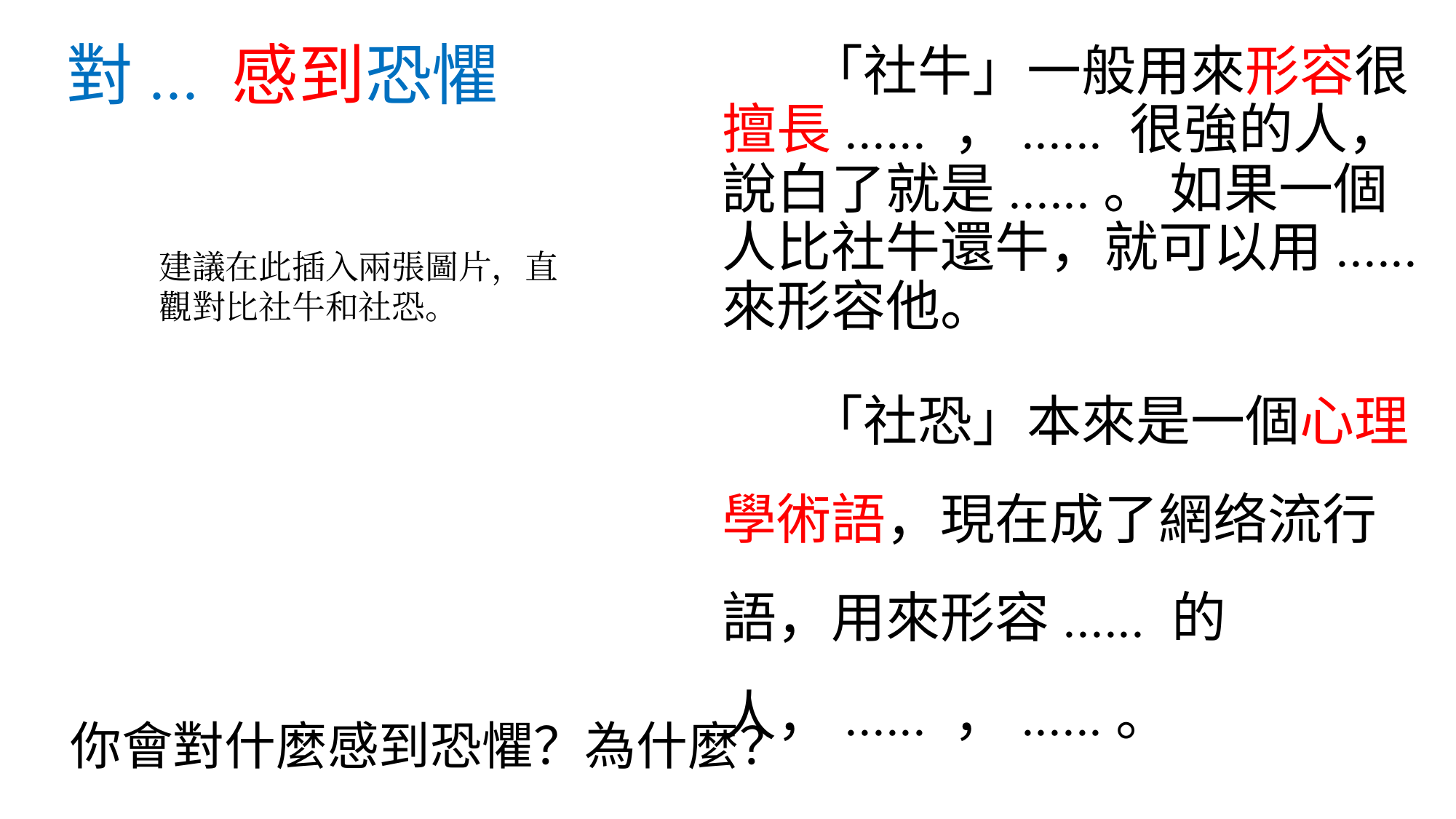

# 對... 感到恐懼
      「社牛」一般用來形容很擅長...... ，...... 很強的人，說白了就是......。 如果一個人比社牛還牛，就可以用...... 來形容他。
      「社恐」本來是一個心理學術語，現在成了網络流行語，用來形容...... 的人，...... ，......。
建議在此插入兩張圖片，直觀對比社牛和社恐。
你會對什麼感到恐懼？為什麼？